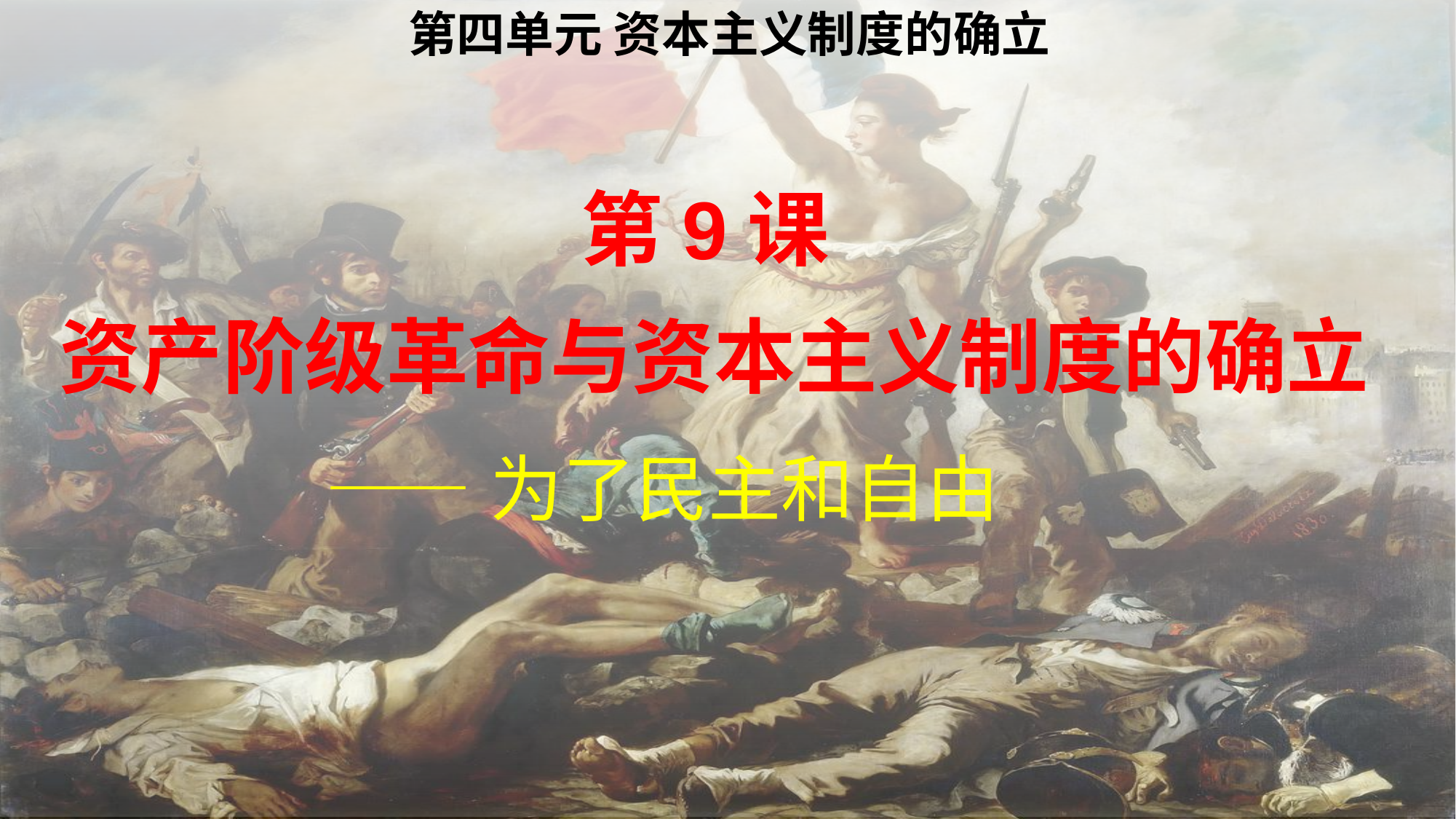

第四单元 资本主义制度的确立
第9课
资产阶级革命与资本主义制度的确立
               ——为了民主和自由